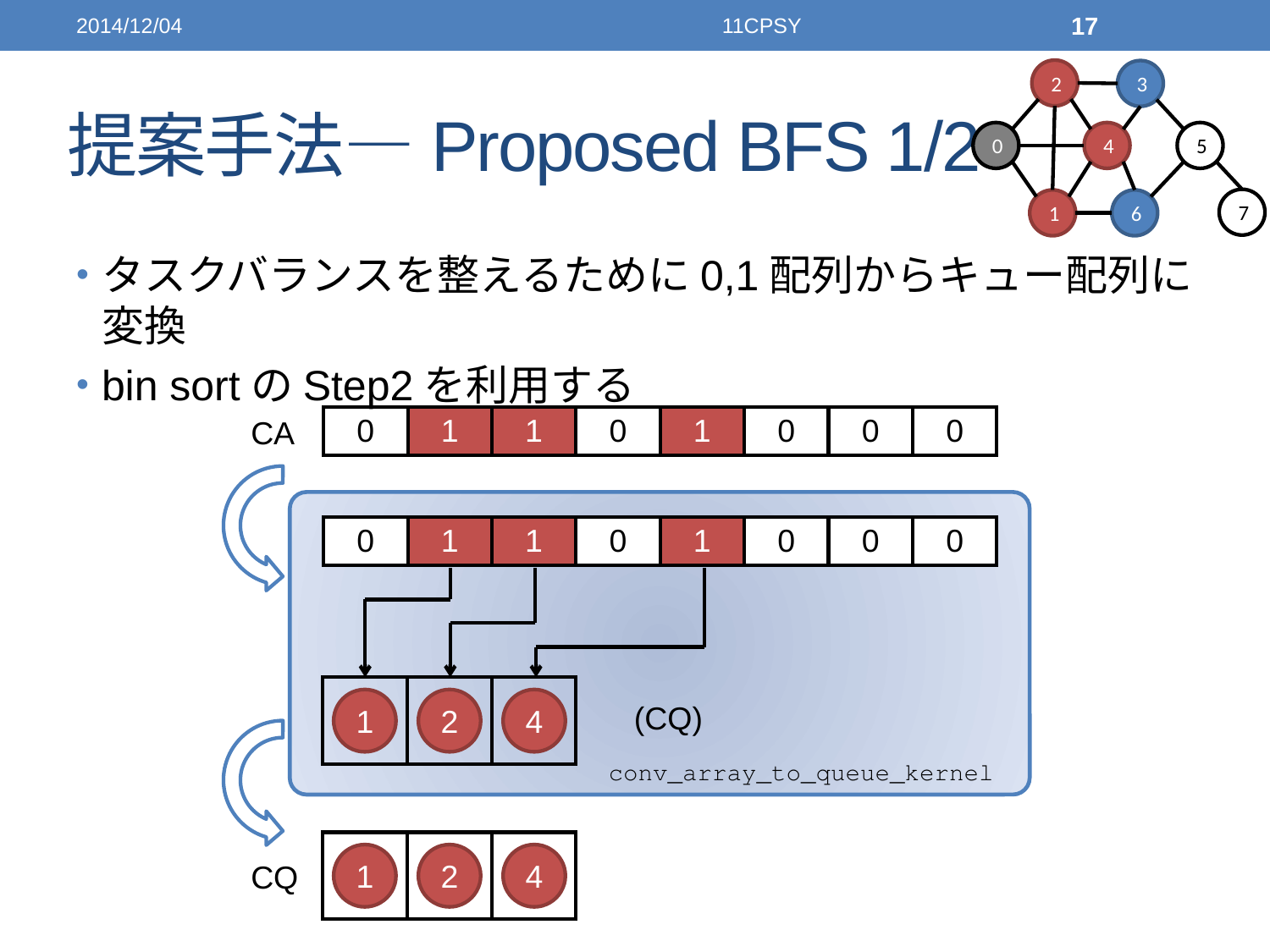

2014/12/04
11CPSY
17
2
3
0
4
5
7
1
6
# 提案手法―Proposed BFS 1/2
タスクバランスを整えるために0,1配列からキュー配列に変換
bin sortのStep2を利用する
CA
| 0 | 1 | 1 | 0 | 1 | 0 | 0 | 0 |
| --- | --- | --- | --- | --- | --- | --- | --- |

| 0 | 1 | 1 | 0 | 1 | 0 | 0 | 0 |
| --- | --- | --- | --- | --- | --- | --- | --- |
|  |  |  |
| --- | --- | --- |
1
2
4
(CQ)

conv_array_to_queue_kernel
|  |  |  |
| --- | --- | --- |
1
2
4
CQ